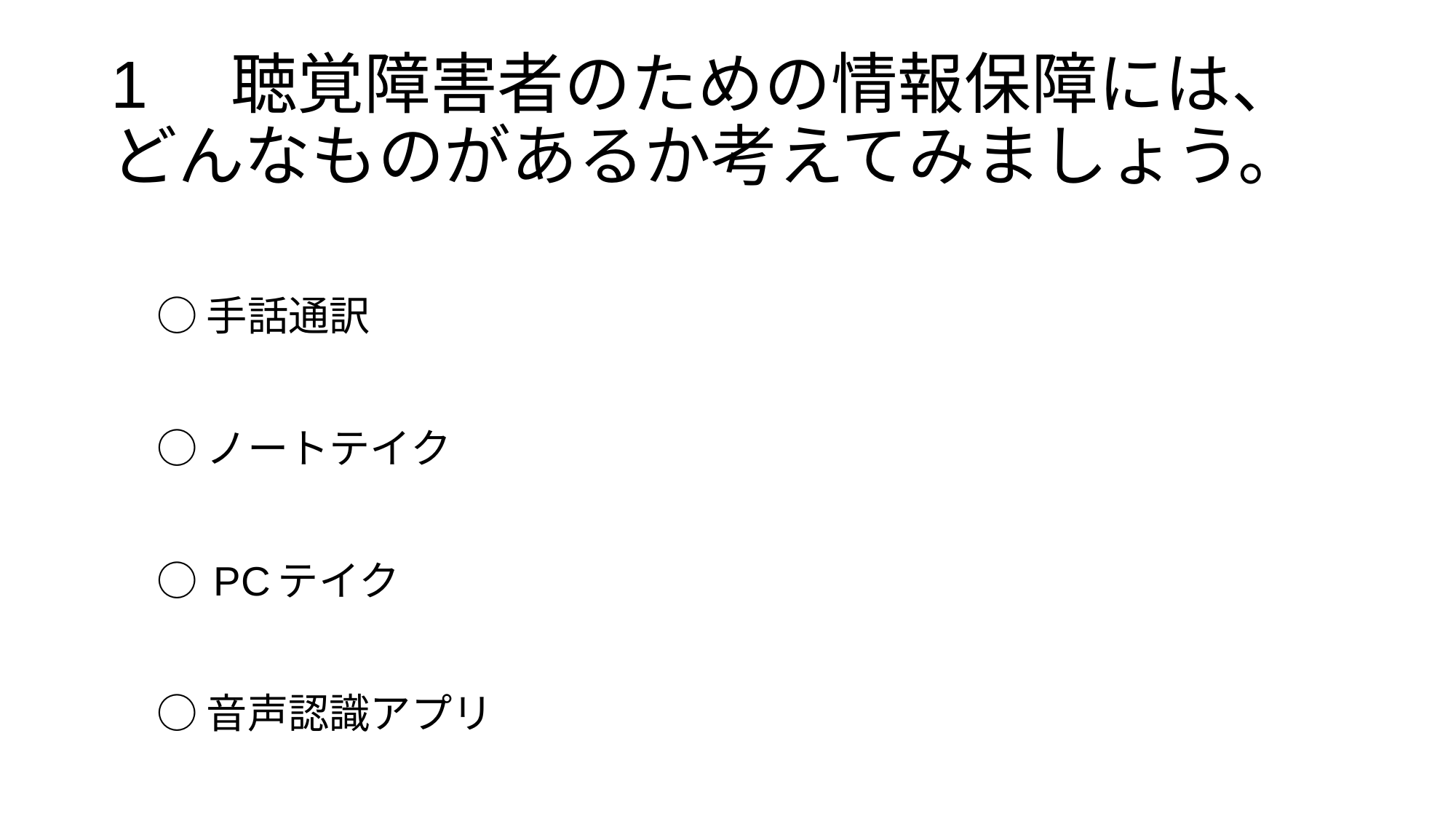

# 1　聴覚障害者のための情報保障には、どんなものがあるか考えてみましょう。
　　○ 手話通訳

　　○ ノートテイク

　　○ PCテイク

　　○ 音声認識アプリ